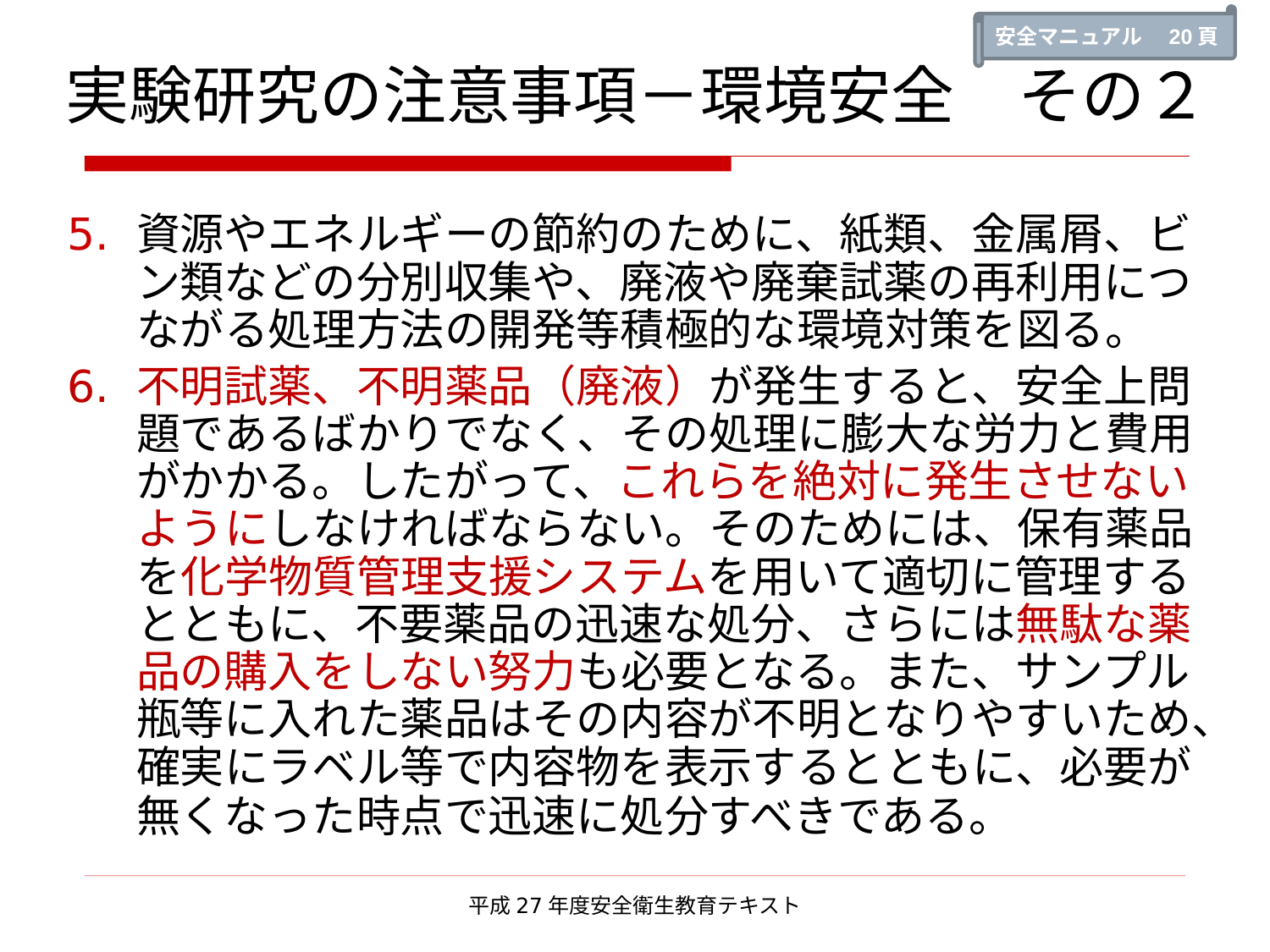

安全マニュアル　20頁
# 実験研究の注意事項－環境安全　その２
5.	資源やエネルギーの節約のために、紙類、金属屑、ビン類などの分別収集や、廃液や廃棄試薬の再利用につながる処理方法の開発等積極的な環境対策を図る。
6.	不明試薬、不明薬品（廃液）が発生すると、安全上問題であるばかりでなく、その処理に膨大な労力と費用がかかる。したがって、これらを絶対に発生させないようにしなければならない。そのためには、保有薬品を化学物質管理支援システムを用いて適切に管理するとともに、不要薬品の迅速な処分、さらには無駄な薬品の購入をしない努力も必要となる。また、サンプル瓶等に入れた薬品はその内容が不明となりやすいため、確実にラベル等で内容物を表示するとともに、必要が無くなった時点で迅速に処分すべきである。
平成27年度安全衛生教育テキスト